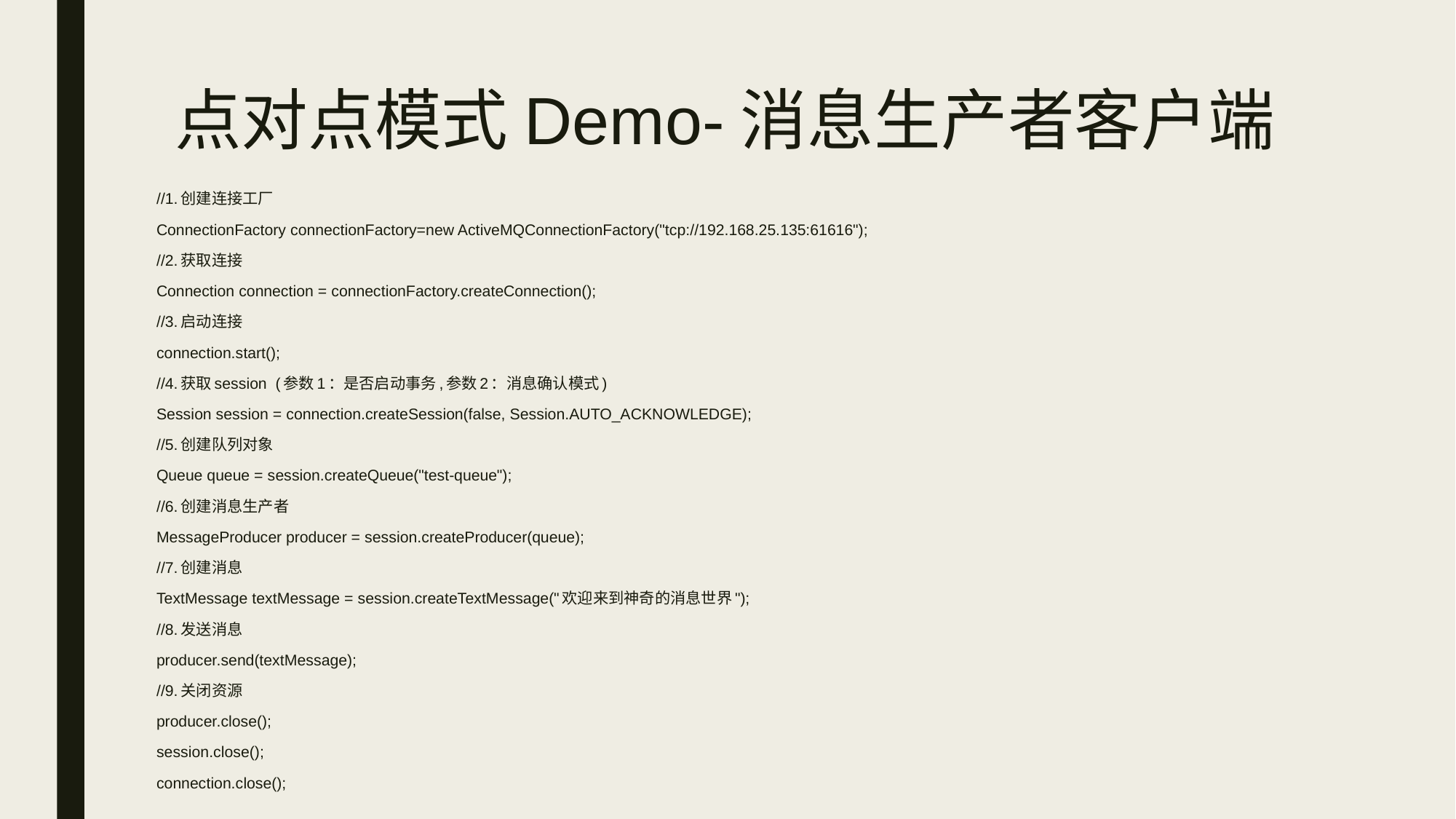

# 点对点模式Demo-消息生产者客户端
//1.创建连接工厂
ConnectionFactory connectionFactory=new ActiveMQConnectionFactory("tcp://192.168.25.135:61616");
//2.获取连接
Connection connection = connectionFactory.createConnection();
//3.启动连接
connection.start();
//4.获取session  (参数1：是否启动事务,参数2：消息确认模式)
Session session = connection.createSession(false, Session.AUTO_ACKNOWLEDGE);
//5.创建队列对象
Queue queue = session.createQueue("test-queue");
//6.创建消息生产者
MessageProducer producer = session.createProducer(queue);
//7.创建消息
TextMessage textMessage = session.createTextMessage("欢迎来到神奇的消息世界");
//8.发送消息
producer.send(textMessage);
//9.关闭资源
producer.close();
session.close();
connection.close();